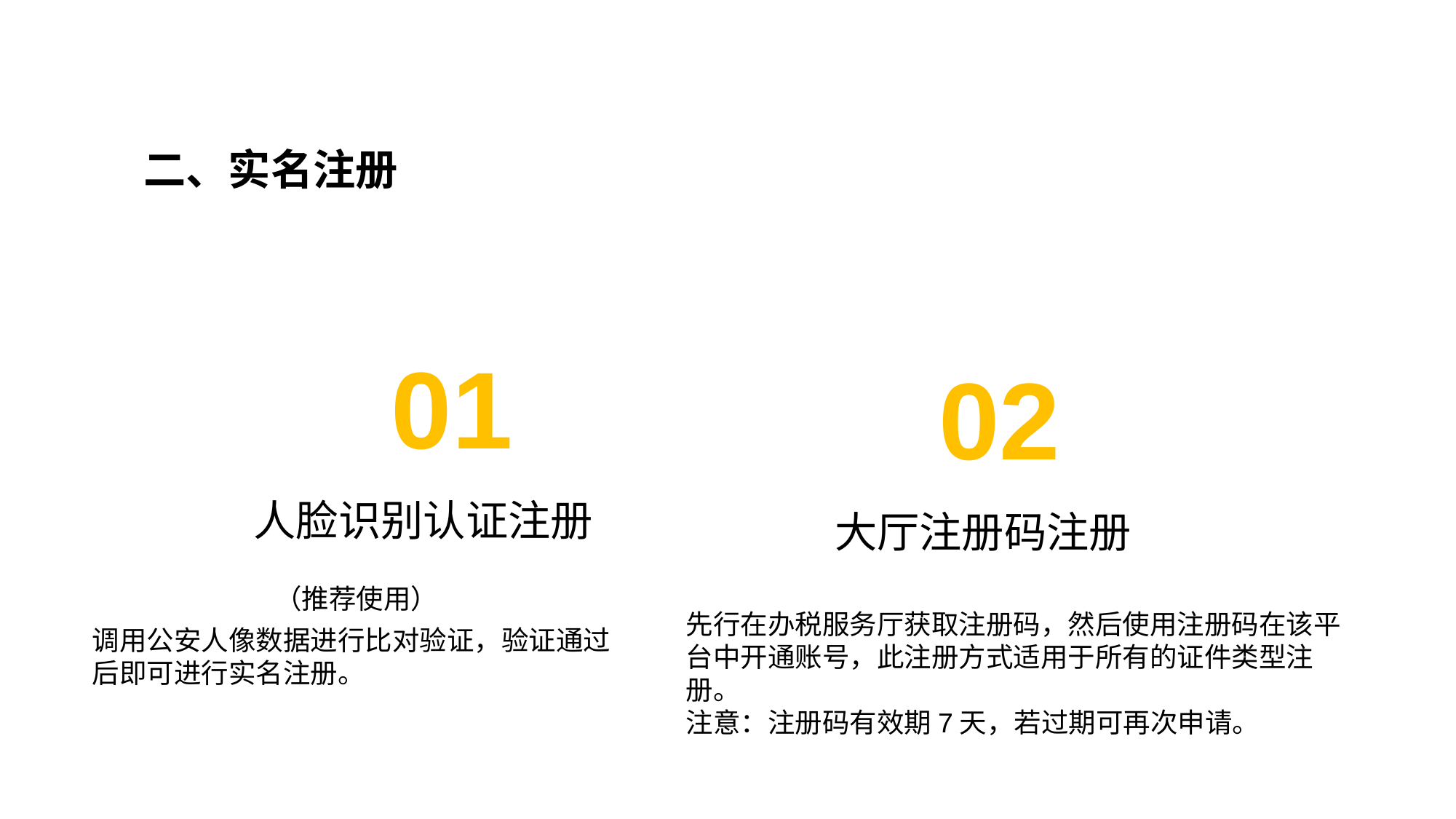

APP

二、实名注册
01
02
人脸识别认证注册
大厅注册码注册

先行在办税服务厅获取注册码，然后使用注册码在该平台中开通账号，此注册方式适用于所有的证件类型注册。
注意：注册码有效期7天，若过期可再次申请。
（推荐使用）
调用公安人像数据进行比对验证，验证通过后即可进行实名注册。